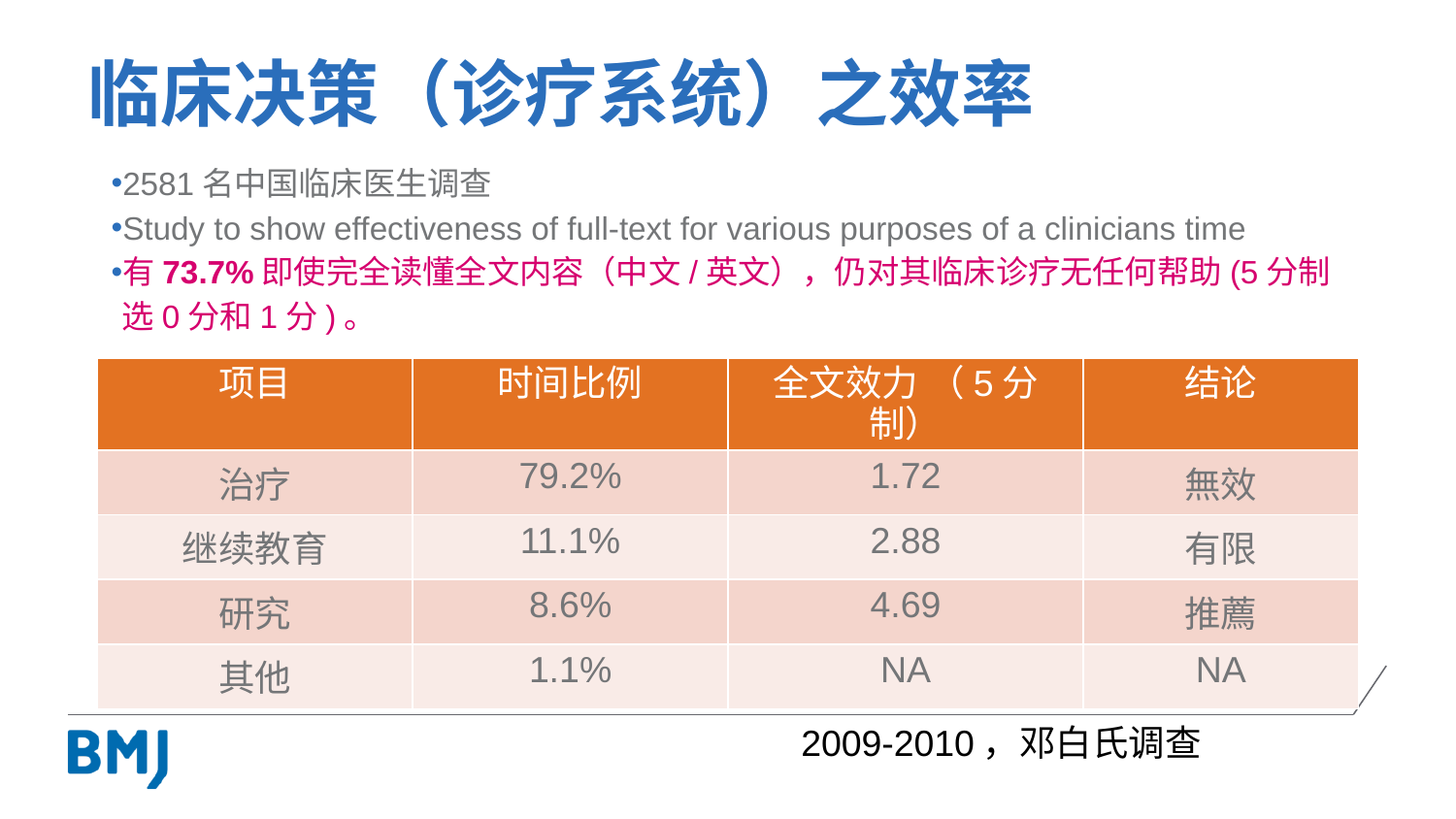

临床决策（诊疗系统）之效率
#
2581名中国临床医生调查
Study to show effectiveness of full-text for various purposes of a clinicians time
有73.7%即使完全读懂全文内容（中文/英文），仍对其临床诊疗无任何帮助(5分制选0分和1分)。
| 项目 | 时间比例 | 全文效力 （5分制） | 结论 |
| --- | --- | --- | --- |
| 治疗 | 79.2% | 1.72 | 無效 |
| 继续教育 | 11.1% | 2.88 | 有限 |
| 研究 | 8.6% | 4.69 | 推薦 |
| 其他 | 1.1% | NA | NA |
2009-2010，邓白氏调查